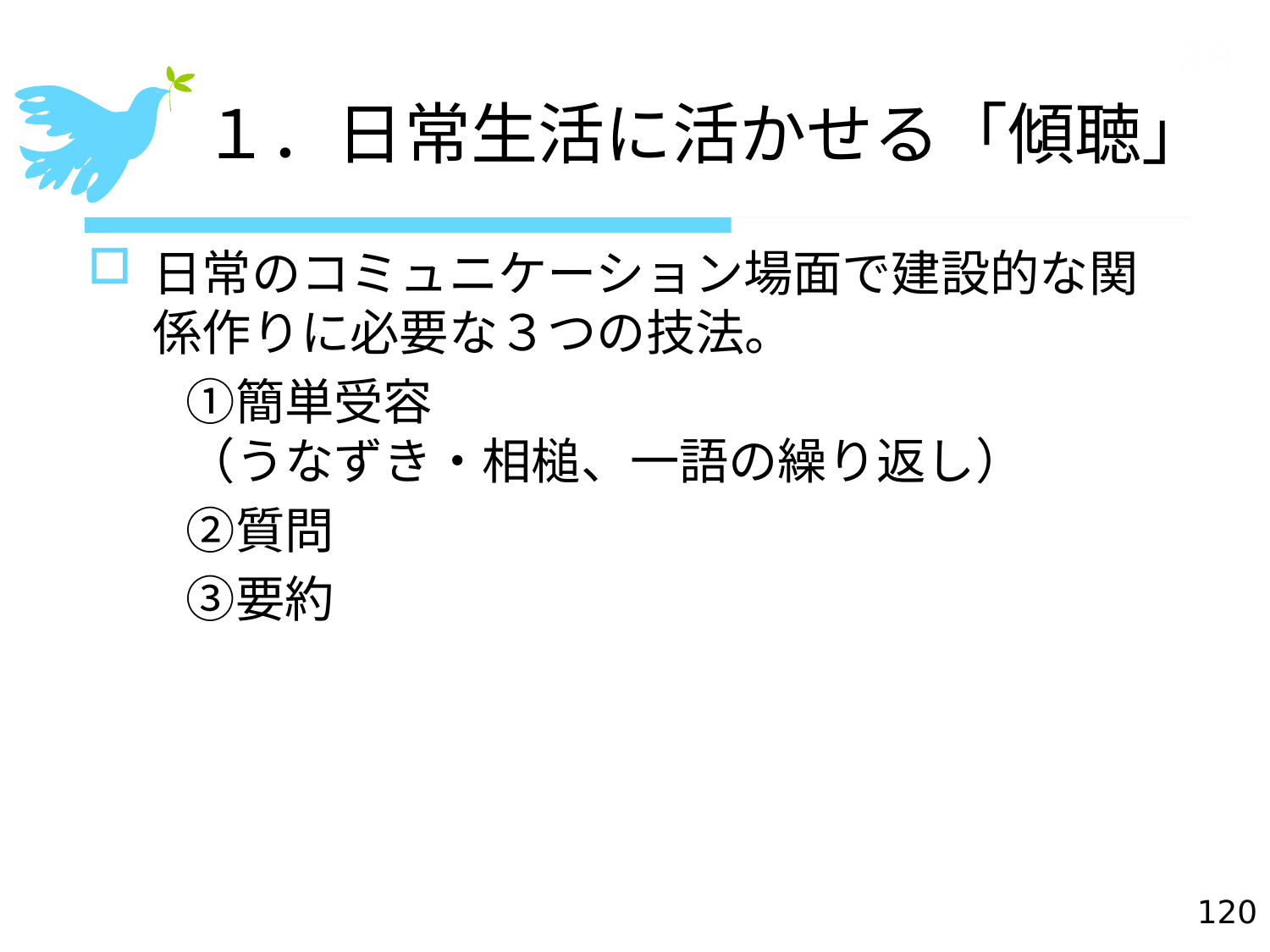

# １．日常生活に活かせる「傾聴」
88
日常のコミュニケーション場面で建設的な関係作りに必要な３つの技法。
　　①簡単受容
　　（うなずき・相槌、一語の繰り返し）
　　②質問
　　③要約
120